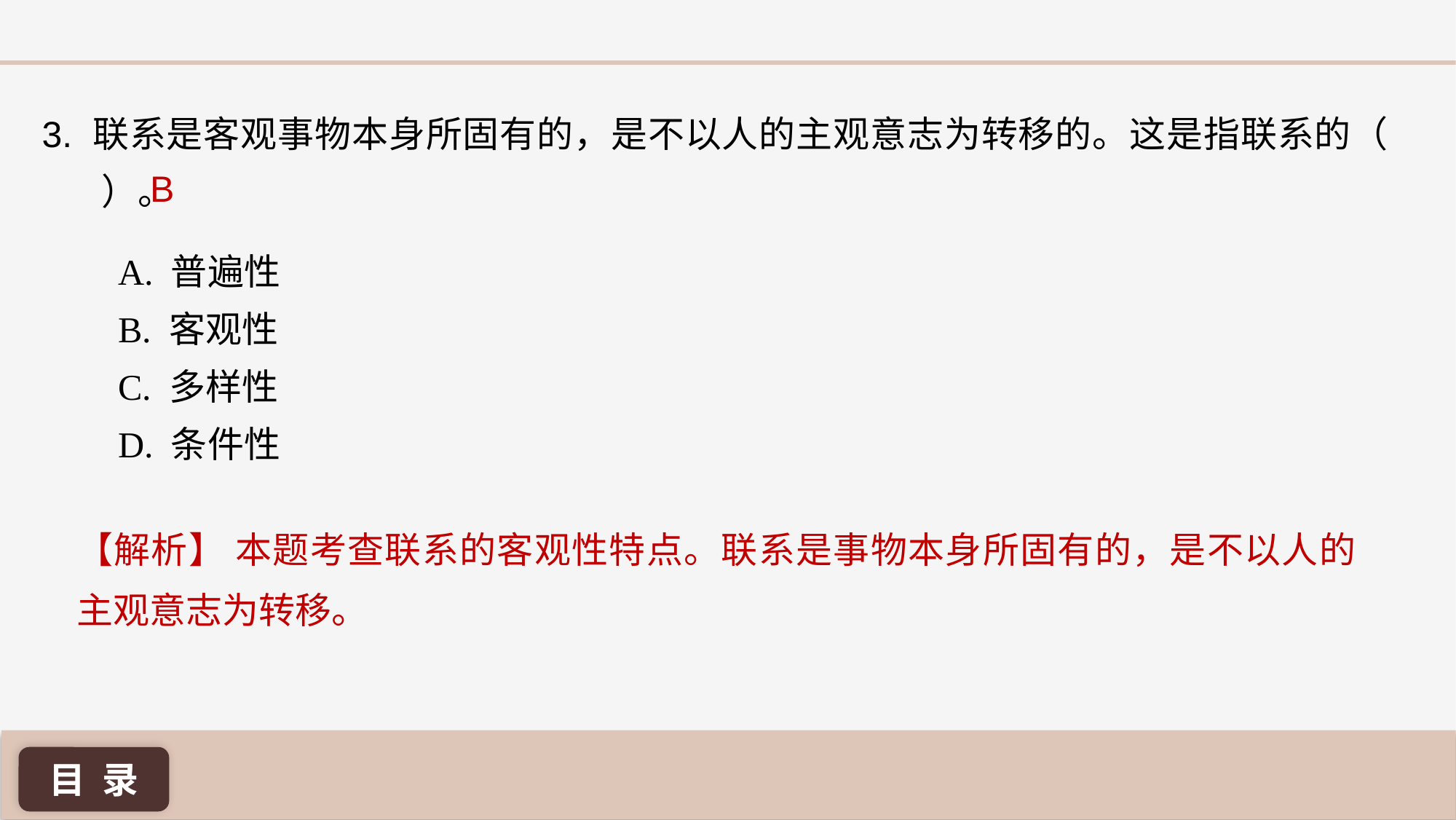

3. 联系是客观事物本身所固有的，是不以人的主观意志为转移的。这是指联系的（      ）。
B
A. 普遍性
B. 客观性
C. 多样性
D. 条件性
【解析】 本题考查联系的客观性特点。联系是事物本身所固有的，是不以人的主观意志为转移。